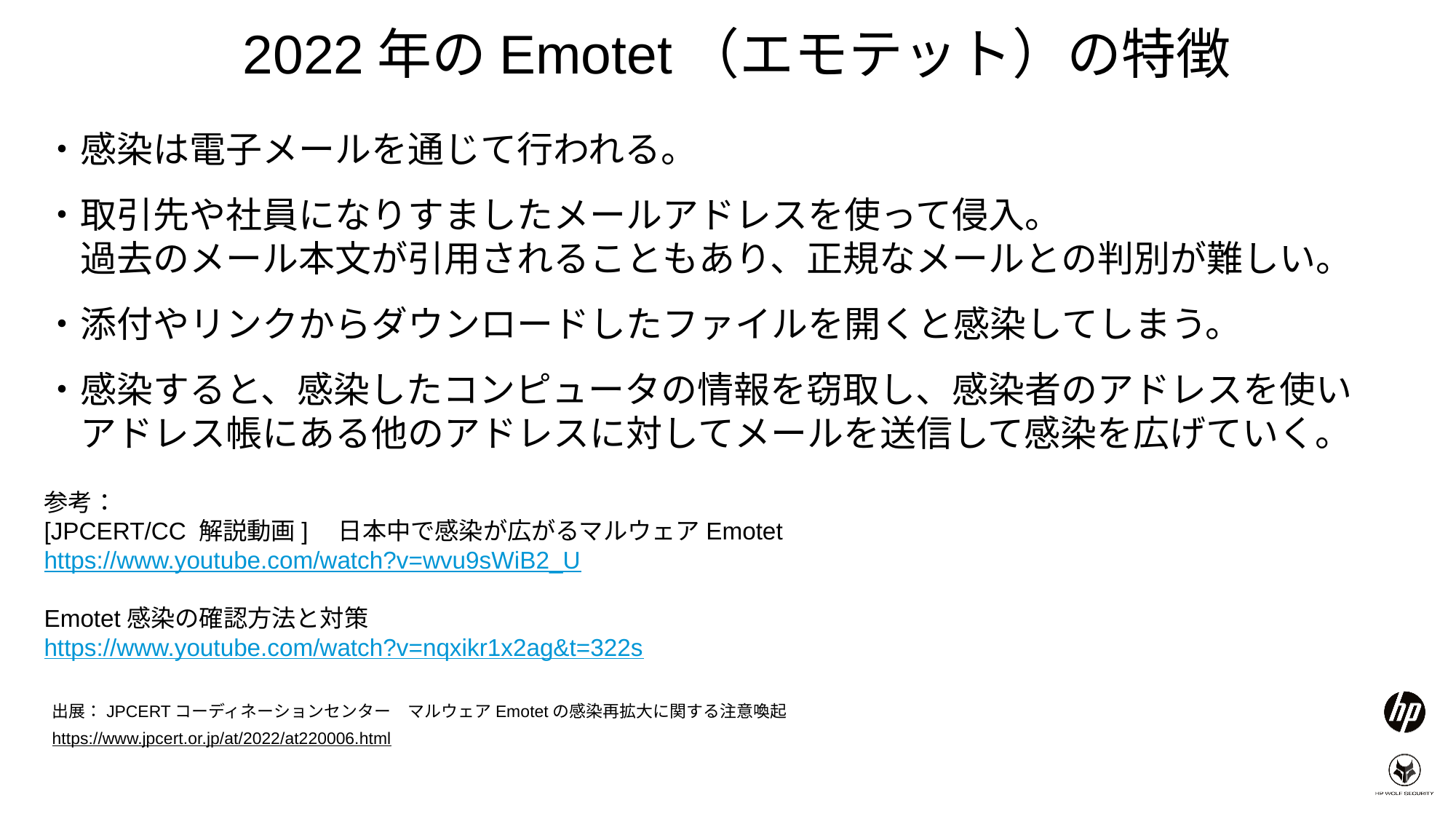

2022年のEmotet（エモテット）の特徴
・感染は電子メールを通じて行われる。

・取引先や社員になりすましたメールアドレスを使って侵入。
　過去のメール本文が引用されることもあり、正規なメールとの判別が難しい。

・添付やリンクからダウンロードしたファイルを開くと感染してしまう。

・感染すると、感染したコンピュータの情報を窃取し、感染者のアドレスを使い
　アドレス帳にある他のアドレスに対してメールを送信して感染を広げていく。

参考：
[JPCERT/CC 解説動画]　日本中で感染が広がるマルウェアEmotet
https://www.youtube.com/watch?v=wvu9sWiB2_U

Emotet感染の確認方法と対策
https://www.youtube.com/watch?v=nqxikr1x2ag&t=322s

出展：JPCERTコーディネーションセンター　マルウェアEmotetの感染再拡大に関する注意喚起
https://www.jpcert.or.jp/at/2022/at220006.html